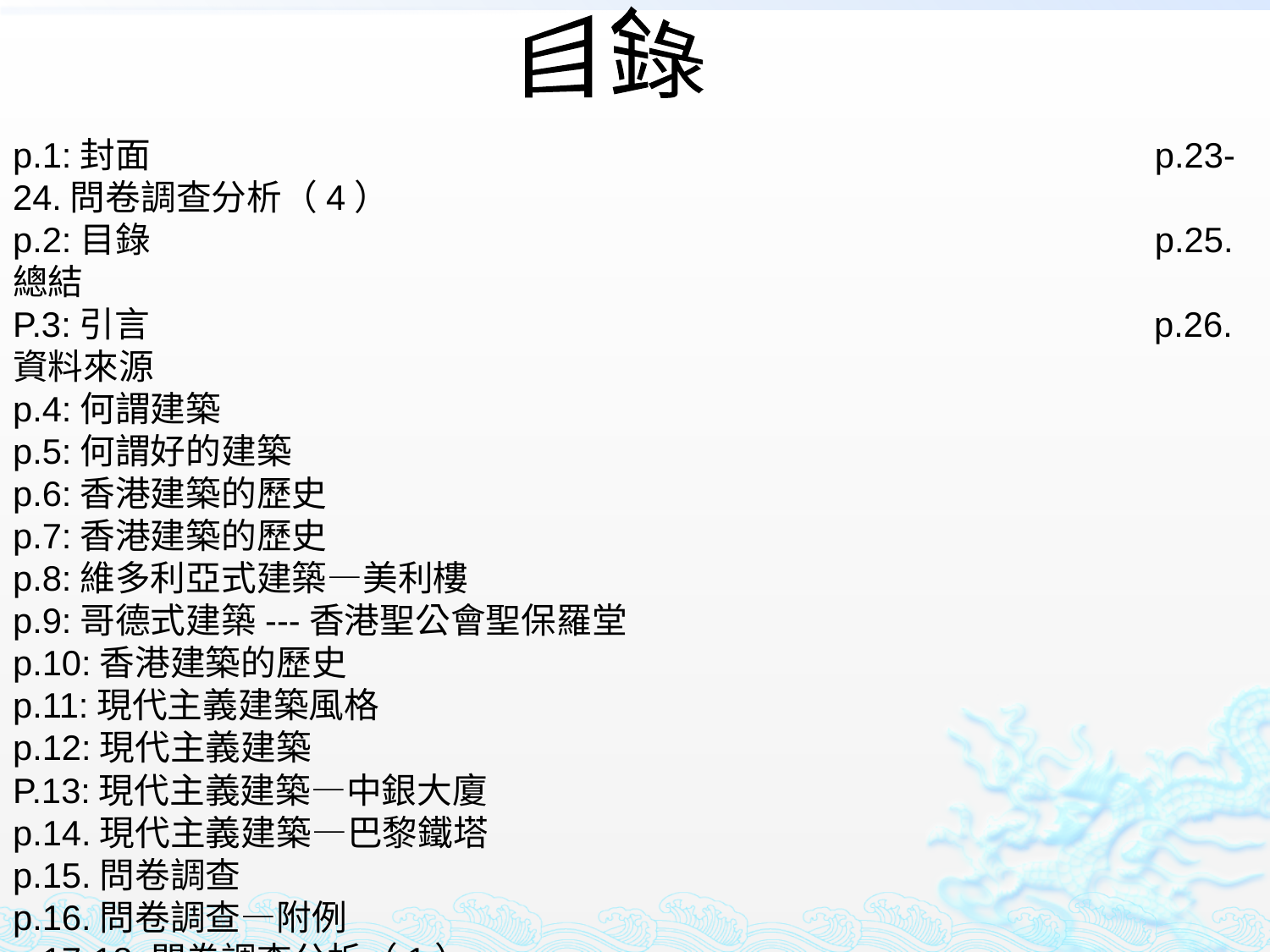

目錄
p.1:封面                                                        p.23-24.問卷調查分析（4）
p.2:目錄                                                        p.25.總結
P.3:引言                                                        p.26.資料來源
p.4:何謂建築
p.5:何謂好的建築
p.6:香港建築的歷史
p.7:香港建築的歷史
p.8:維多利亞式建築—美利樓
p.9:哥德式建築---香港聖公會聖保羅堂
p.10:香港建築的歷史
p.11:現代主義建築風格
p.12:現代主義建築
P.13:現代主義建築—中銀大廈
p.14.現代主義建築—巴黎鐵塔
p.15.問卷調查
p.16.問卷調查—附例
p.17-18.問卷調查分析（1）
p.19-20.問卷調查分析（2）
p.21-22.問卷調查分析（3）